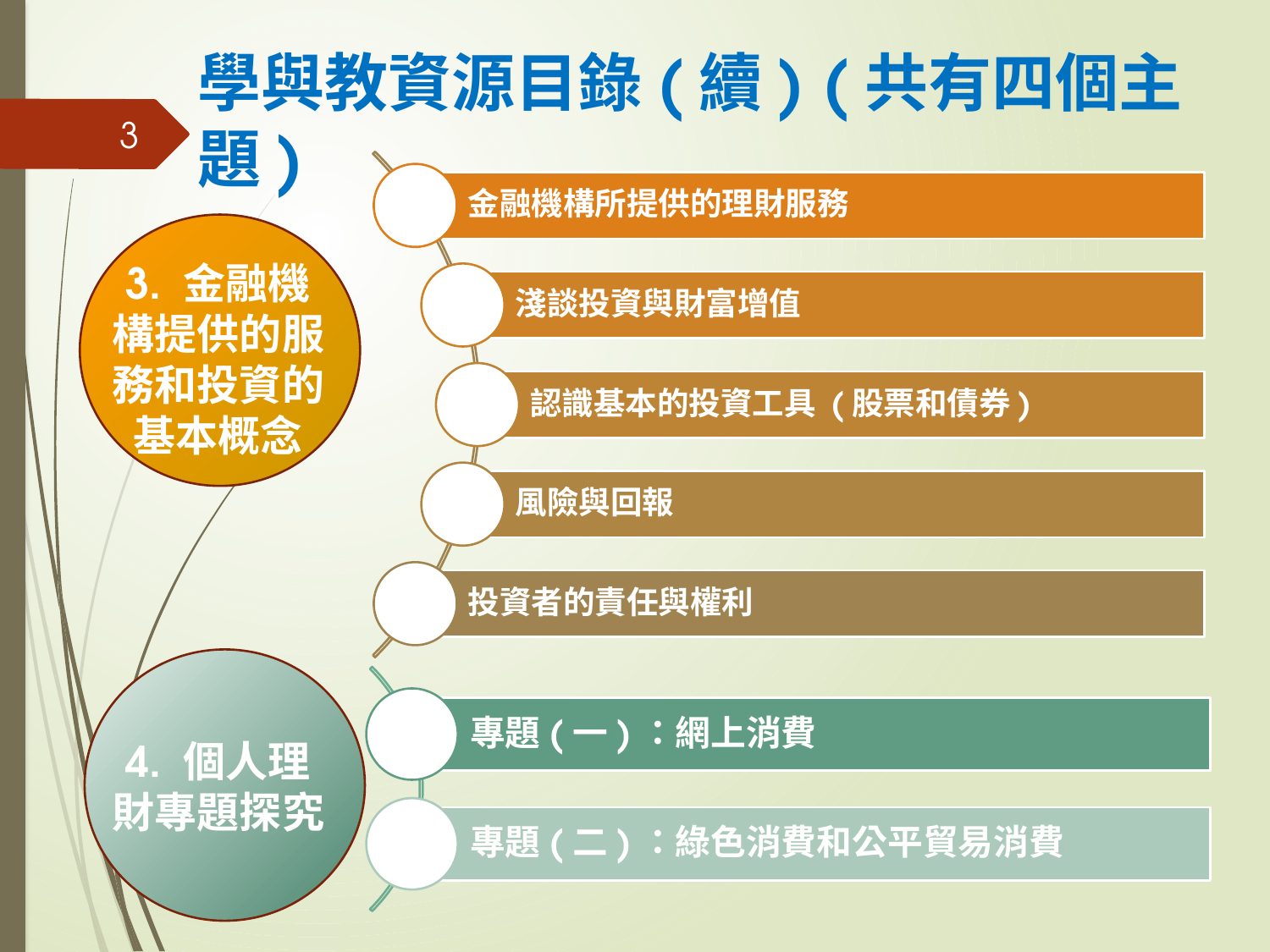

# 學與教資源目錄(續) (共有四個主題)
3
金融機構所提供的理財服務
淺談投資與財富增值
認識基本的投資工具 (股票和債券)
風險與回報
投資者的責任與權利

3. 金融機構提供的服務和投資的基本概念

專題(一)：網上消費
專題(二)：綠色消費和公平貿易消費
4. 個人理財專題探究